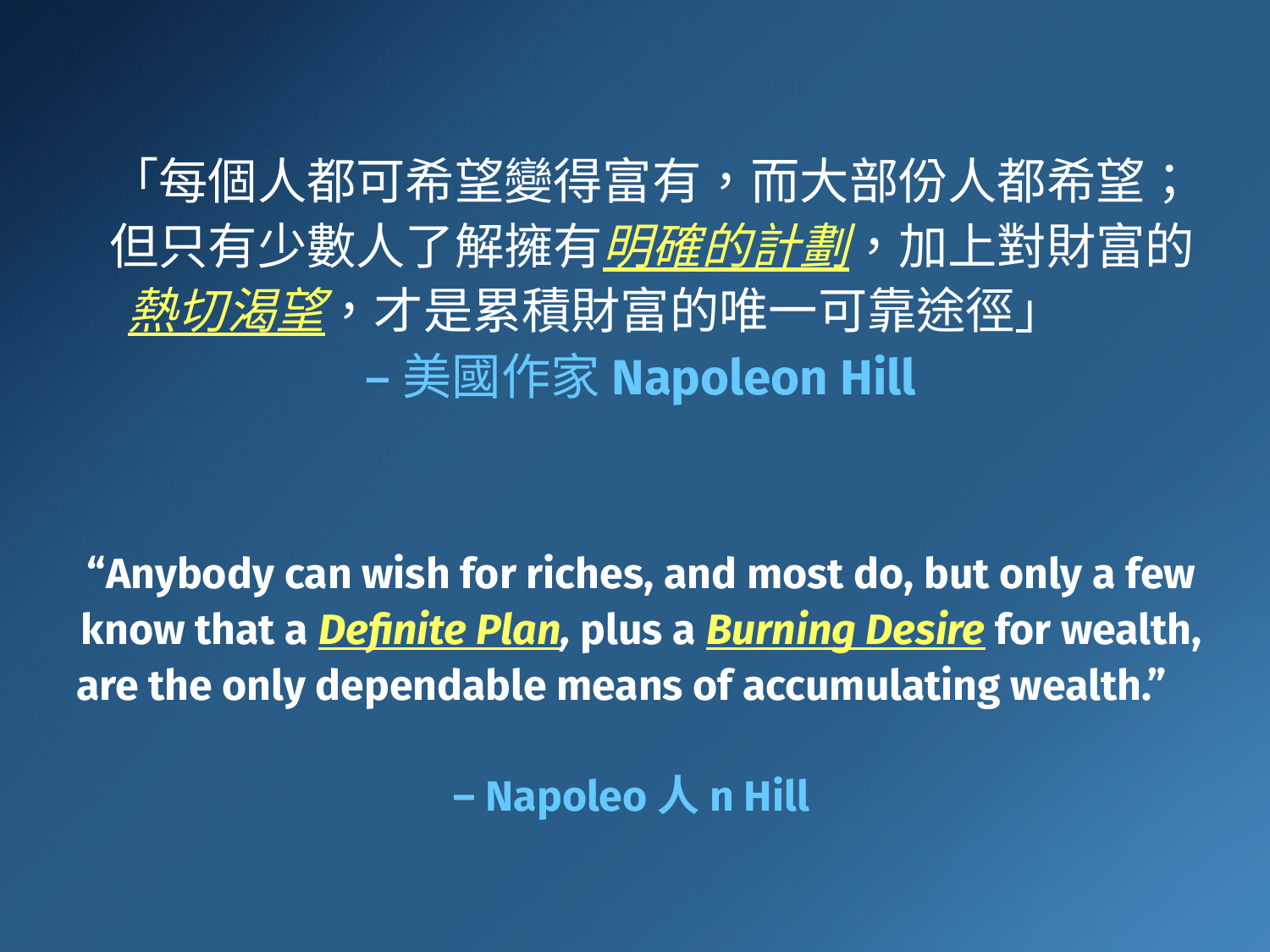

Napolean Hill
「每個人都可希望變得富有，而大部份人都希望；但只有少數人了解擁有明確的計劃，加上對財富的熱切渴望，才是累積財富的唯一可靠途徑」
– 美國作家Napoleon Hill
“Anybody can wish for riches, and most do, but only a few know that a Definite Plan, plus a Burning Desire for wealth, are the only dependable means of accumulating wealth.”
– Napoleo人n Hill